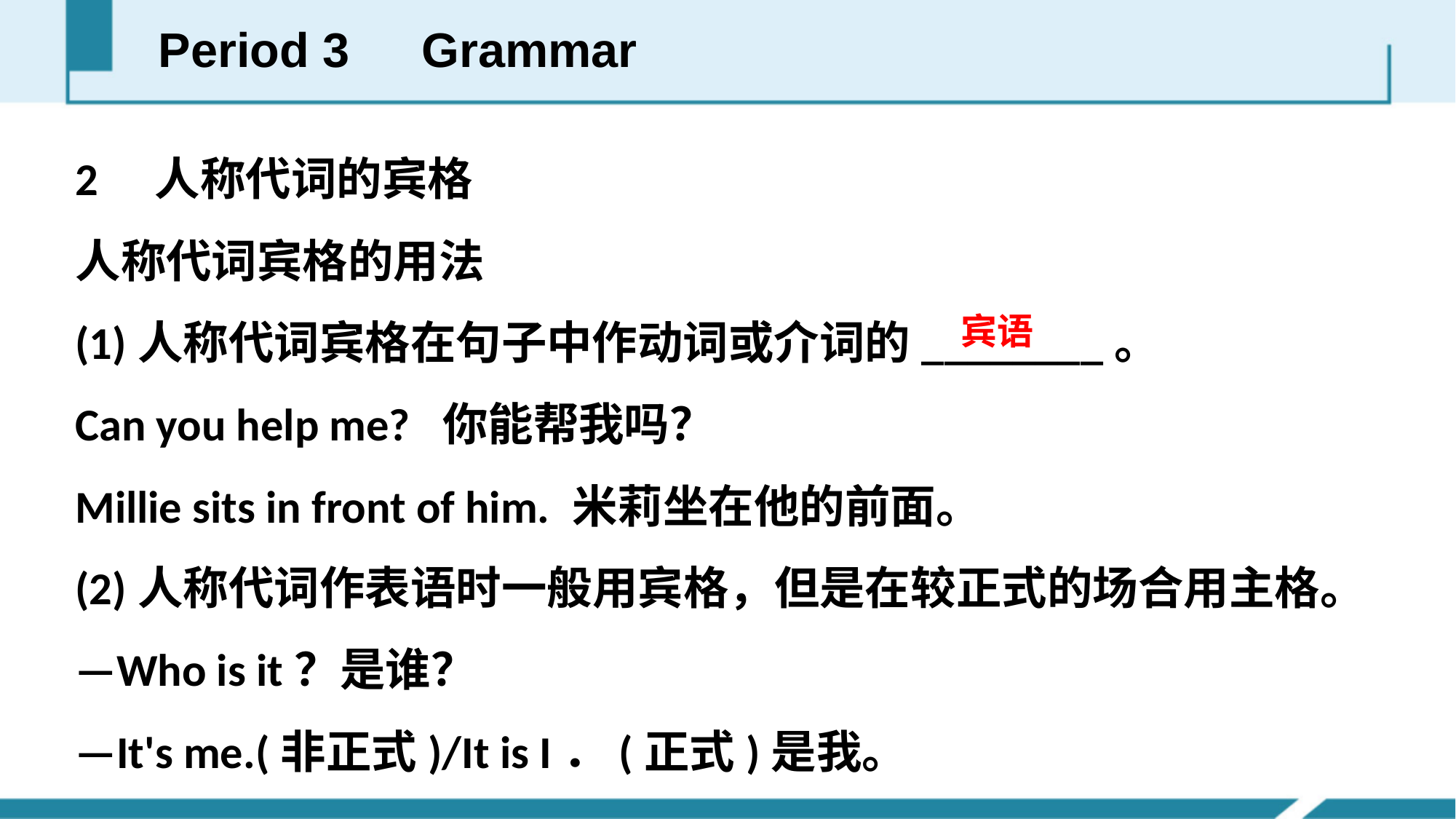

Period 3　Grammar
2　人称代词的宾格
人称代词宾格的用法
(1)人称代词宾格在句子中作动词或介词的________。
Can you help me?  你能帮我吗？
Millie sits in front of him. 米莉坐在他的前面。
(2)人称代词作表语时一般用宾格，但是在较正式的场合用主格。
—Who is it？是谁？
—It's me.(非正式)/It is I．(正式)是我。
宾语